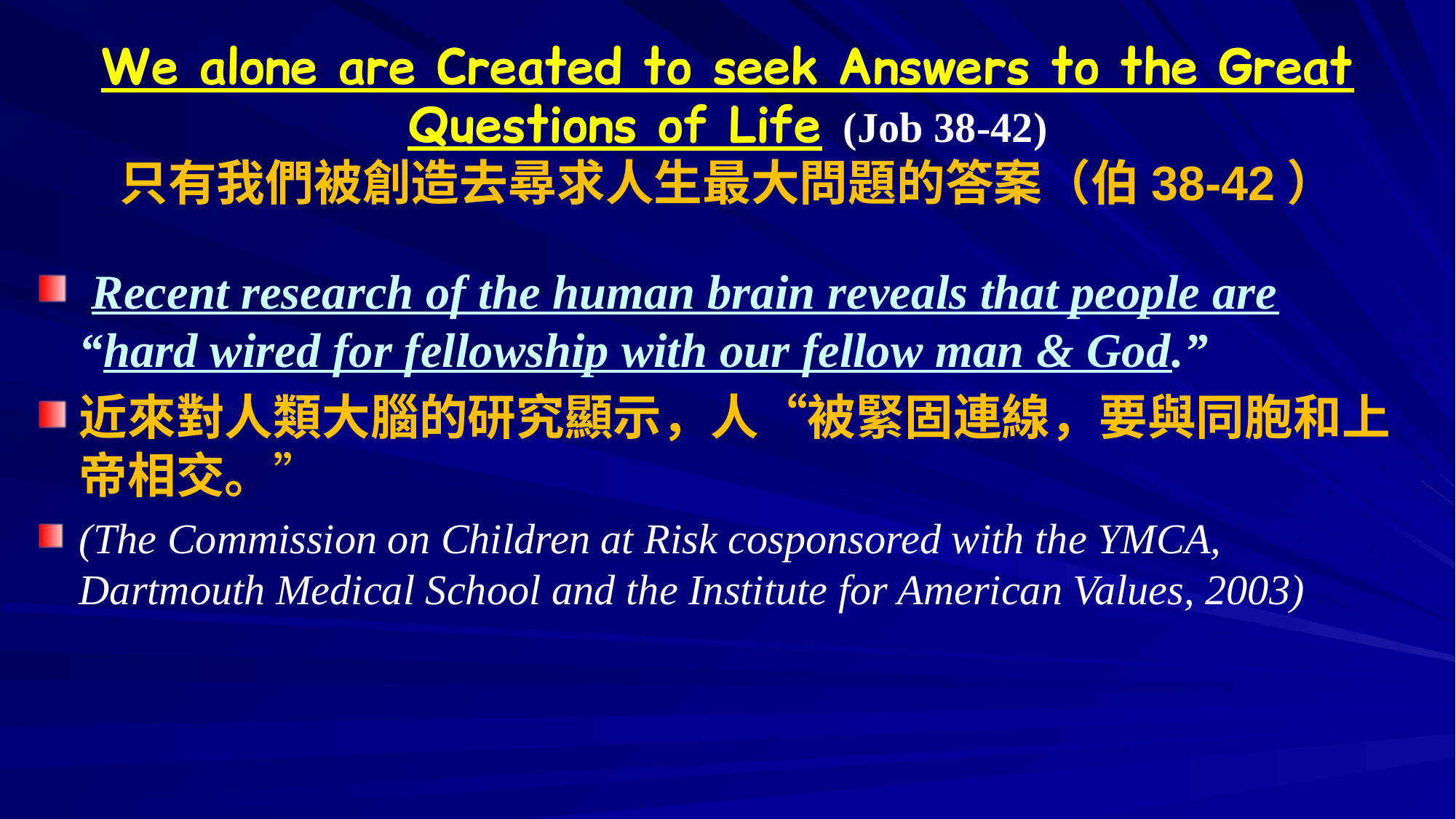

# We alone are Created to seek Answers to the Great Questions of Life (Job 38-42) 只有我們被創造去尋求人生最大問題的答案（伯38-42）
 Recent research of the human brain reveals that people are 	“hard wired for fellowship with our fellow man & God.”
近來對人類大腦的研究顯示，人“被緊固連線，要與同胞和上帝相交。”
(The Commission on Children at Risk cosponsored with the YMCA,    Dartmouth Medical School and the Institute for American Values, 2003)